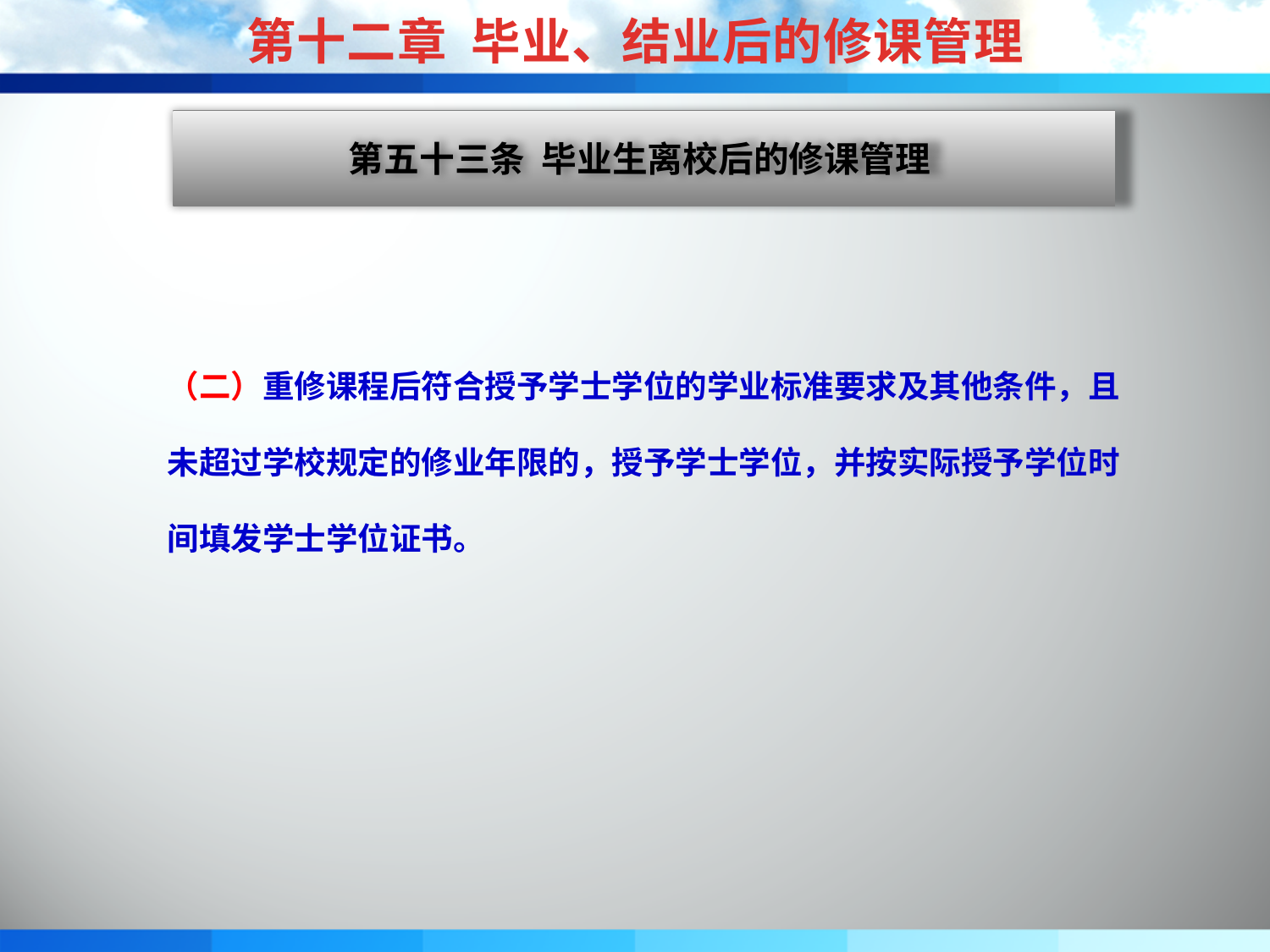

第十二章  毕业、结业后的修课管理

第五十三条  毕业生离校后的修课管理
（二）重修课程后符合授予学士学位的学业标准要求及其他条件，且未超过学校规定的修业年限的，授予学士学位，并按实际授予学位时间填发学士学位证书。